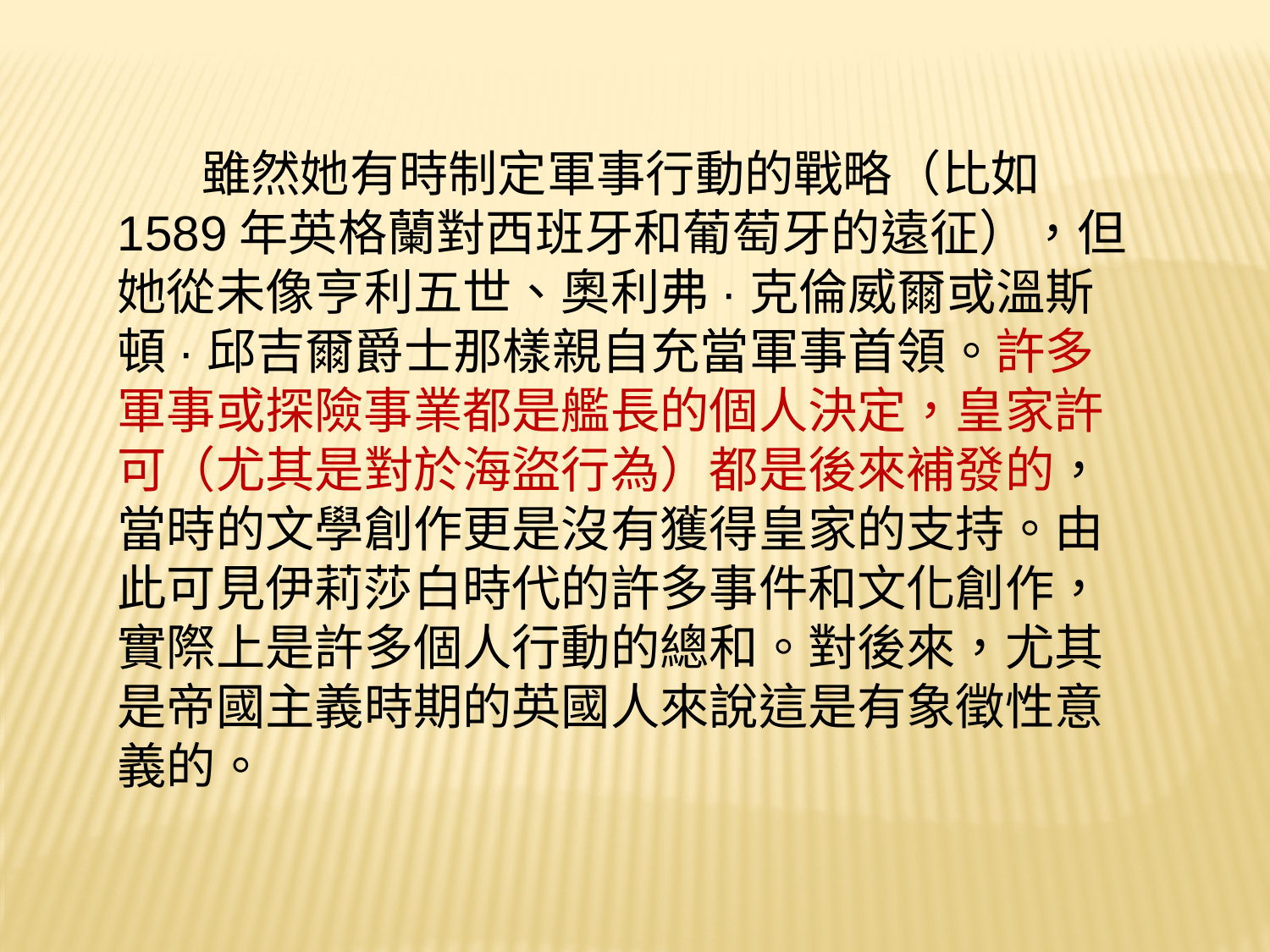

雖然她有時制定軍事行動的戰略（比如1589年英格蘭對西班牙和葡萄牙的遠征），但她從未像亨利五世、奧利弗·克倫威爾或溫斯頓·邱吉爾爵士那樣親自充當軍事首領。許多軍事或探險事業都是艦長的個人決定，皇家許可（尤其是對於海盜行為）都是後來補發的，當時的文學創作更是沒有獲得皇家的支持。由此可見伊莉莎白時代的許多事件和文化創作，實際上是許多個人行動的總和。對後來，尤其是帝國主義時期的英國人來說這是有象徵性意義的。